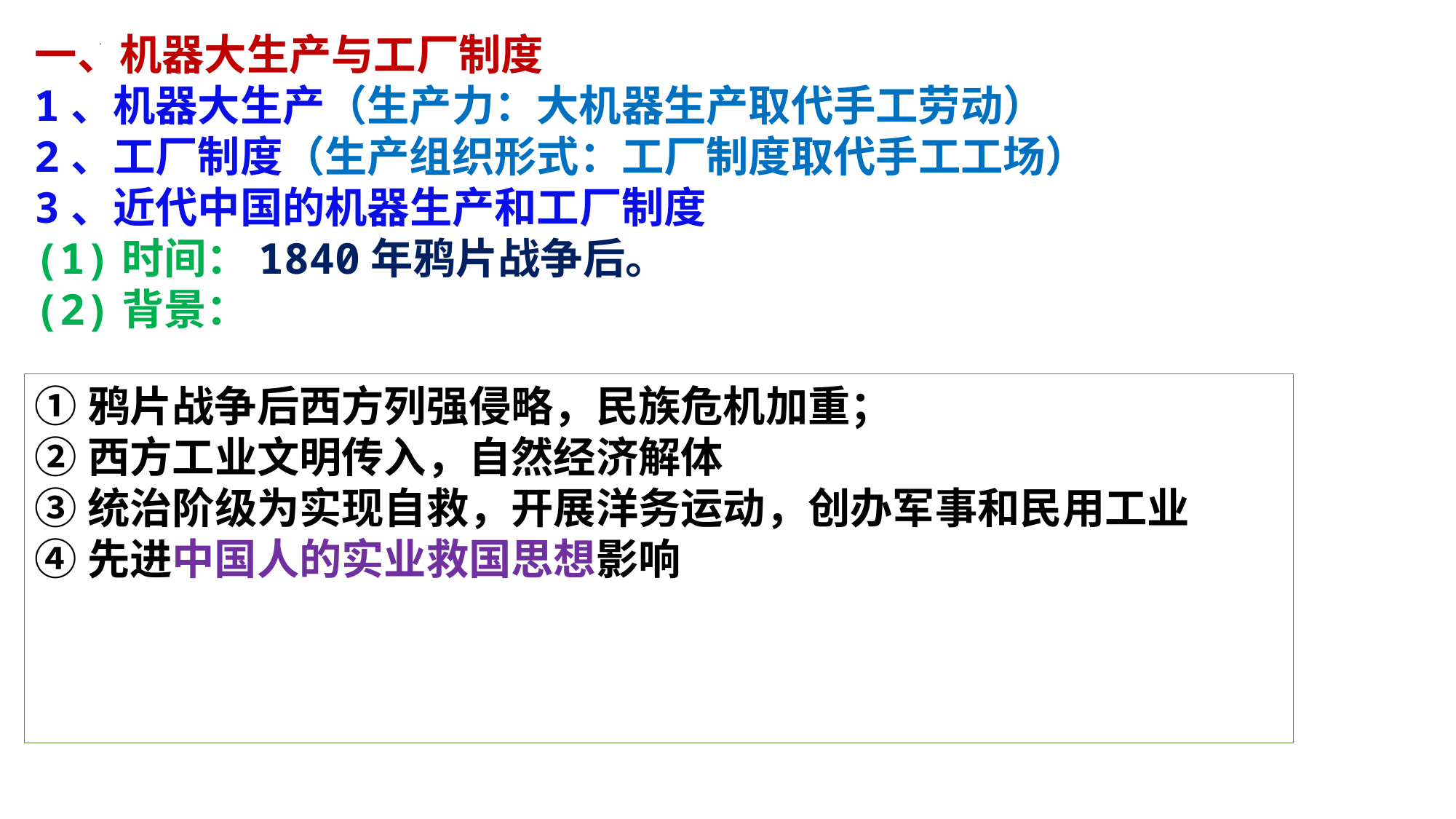

一、机器大生产与工厂制度
1、机器大生产（生产力：大机器生产取代手工劳动）
2、工厂制度（生产组织形式：工厂制度取代手工工场）
3、近代中国的机器生产和工厂制度
(1)时间：1840年鸦片战争后。
(2)背景：

①鸦片战争后西方列强侵略，民族危机加重；
②西方工业文明传入，自然经济解体
③统治阶级为实现自救，开展洋务运动，创办军事和民用工业
④先进中国人的实业救国思想影响